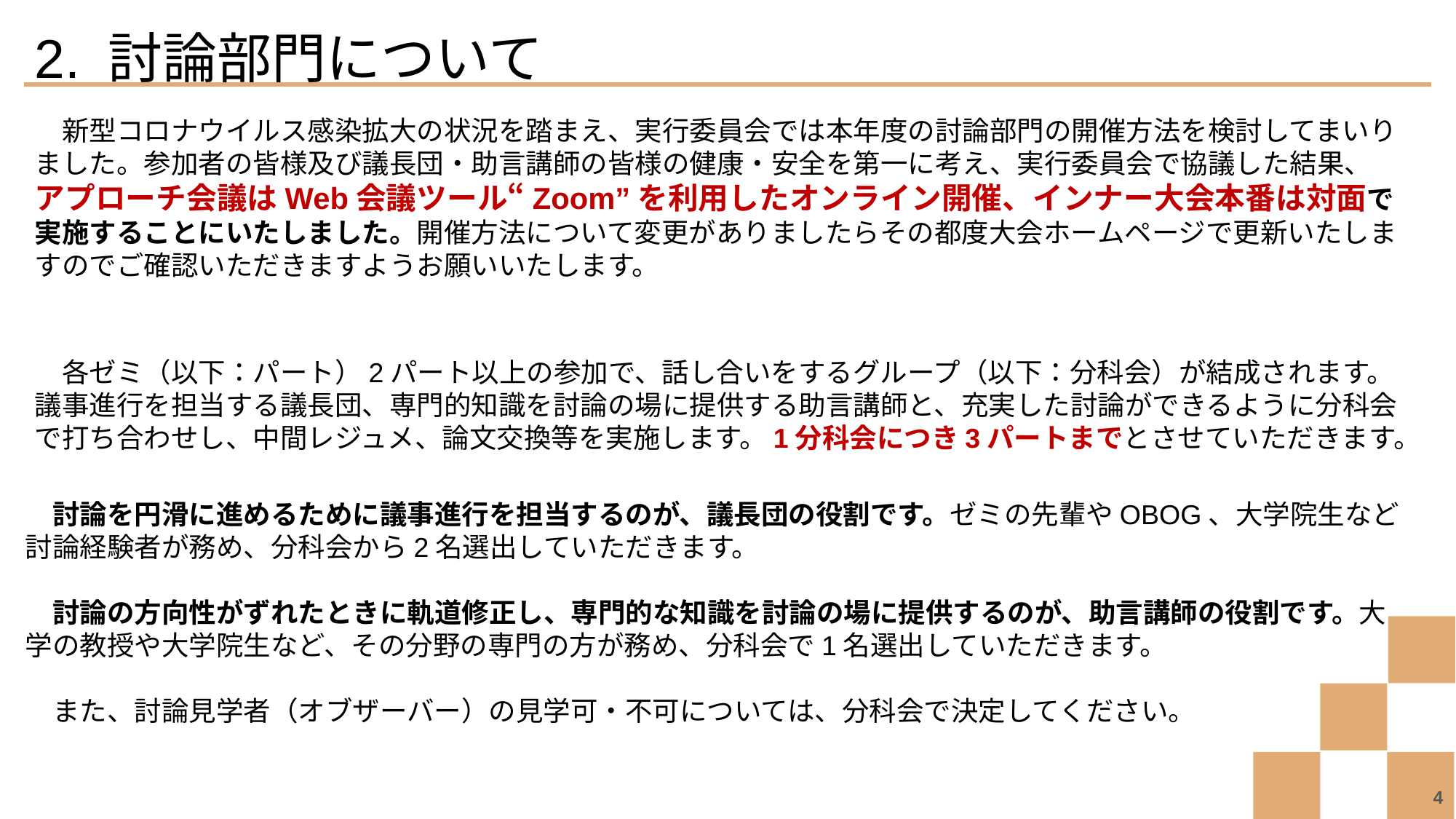

2. 討論部門について
　新型コロナウイルス感染拡大の状況を踏まえ、実行委員会では本年度の討論部門の開催方法を検討してまいりました。参加者の皆様及び議長団・助言講師の皆様の健康・安全を第一に考え、実行委員会で協議した結果、　アプローチ会議はWeb会議ツール“Zoom”を利用したオンライン開催、インナー大会本番は対面で実施することにいたしました。開催方法について変更がありましたらその都度大会ホームページで更新いたしますのでご確認いただきますようお願いいたします。
　各ゼミ（以下：パート）2パート以上の参加で、話し合いをするグループ（以下：分科会）が結成されます。議事進行を担当する議長団、専門的知識を討論の場に提供する助言講師と、充実した討論ができるように分科会で打ち合わせし、中間レジュメ、論文交換等を実施します。1分科会につき3パートまでとさせていただきます。
　討論を円滑に進めるために議事進行を担当するのが、議長団の役割です。ゼミの先輩やOBOG、大学院生など討論経験者が務め、分科会から2名選出していただきます。

　討論の方向性がずれたときに軌道修正し、専門的な知識を討論の場に提供するのが、助言講師の役割です。大学の教授や大学院生など、その分野の専門の方が務め、分科会で1名選出していただきます。

　また、討論見学者（オブザーバー）の見学可・不可については、分科会で決定してください。

4